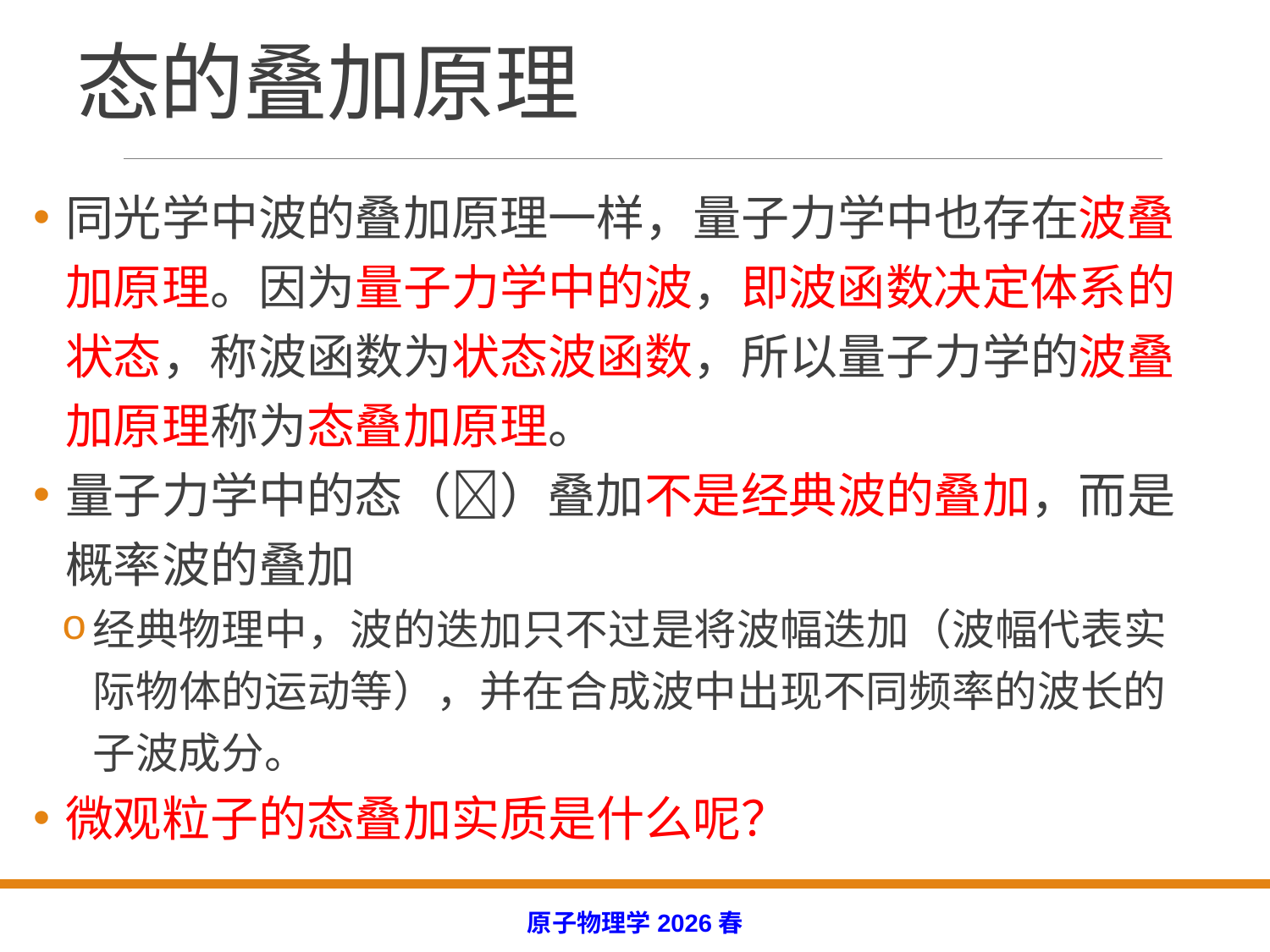

# 态的叠加原理
同光学中波的叠加原理一样，量子力学中也存在波叠加原理。因为量子力学中的波，即波函数决定体系的状态，称波函数为状态波函数，所以量子力学的波叠加原理称为态叠加原理。
量子力学中的态（ψ）叠加不是经典波的叠加，而是概率波的叠加
经典物理中，波的迭加只不过是将波幅迭加（波幅代表实际物体的运动等），并在合成波中出现不同频率的波长的子波成分。
微观粒子的态叠加实质是什么呢？
原子物理学2026春
73